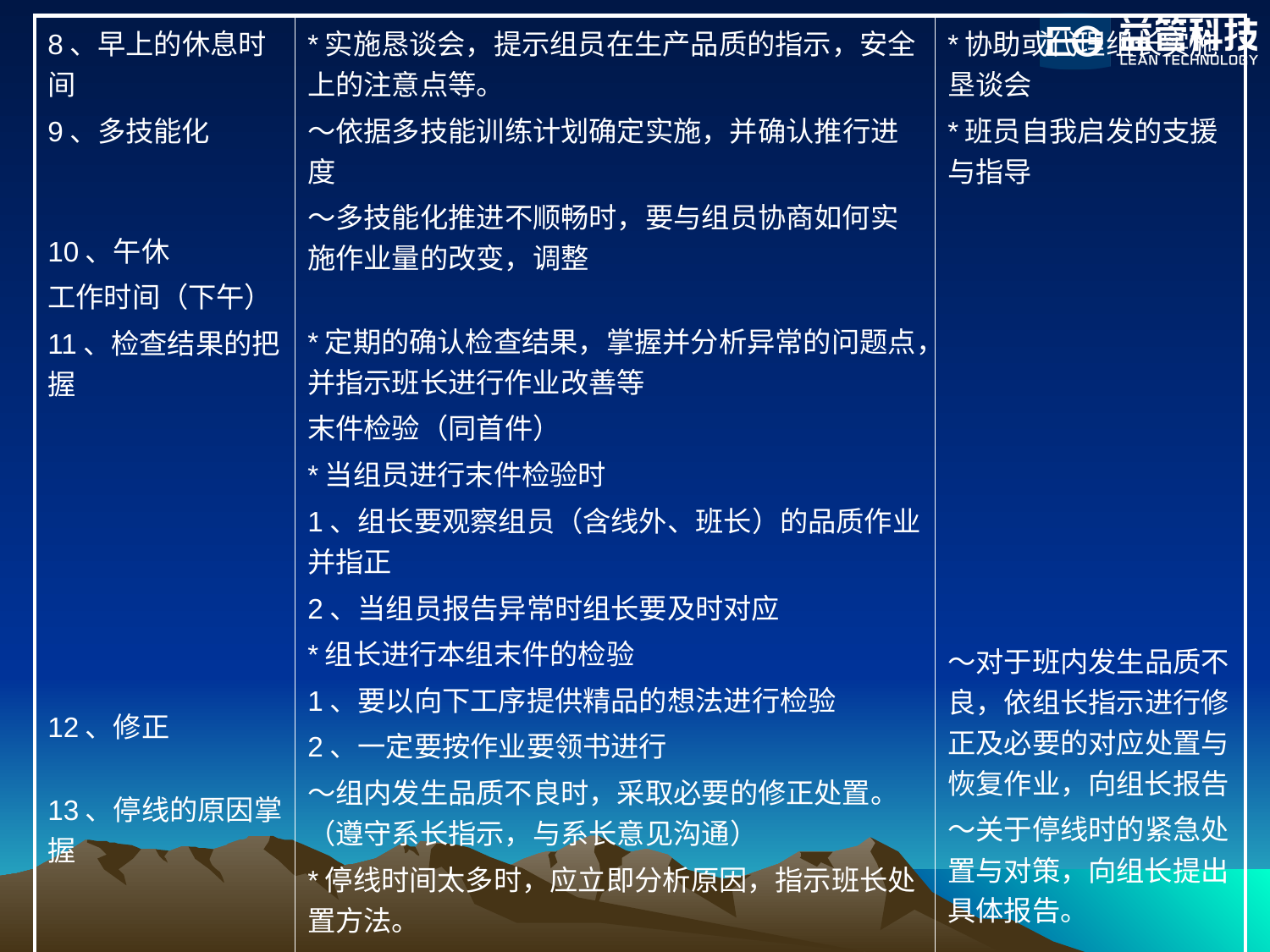

| 8、早上的休息时间 9、多技能化 10、午休 工作时间（下午） 11、检查结果的把握 12、修正 13、停线的原因掌握 | \*实施恳谈会，提示组员在生产品质的指示，安全上的注意点等。 ～依据多技能训练计划确定实施，并确认推行进度 ～多技能化推进不顺畅时，要与组员协商如何实施作业量的改变，调整 \*定期的确认检查结果，掌握并分析异常的问题点，并指示班长进行作业改善等 末件检验（同首件） \*当组员进行末件检验时 1、组长要观察组员（含线外、班长）的品质作业并指正 2、当组员报告异常时组长要及时对应 \*组长进行本组末件的检验 1、要以向下工序提供精品的想法进行检验 2、一定要按作业要领书进行 ～组内发生品质不良时，采取必要的修正处置。（遵守系长指示，与系长意见沟通） \*停线时间太多时，应立即分析原因，指示班长处置方法。 ～对于经常发生停线作业的想保全或技术员提出调查，分析与对策的意见 | \*协助或代理组长实施垦谈会 \*班员自我启发的支援与指导 ～对于班内发生品质不良，依组长指示进行修正及必要的对应处置与恢复作业，向组长报告 ～关于停线时的紧急处置与对策，向组长提出具体报告。 |
| --- | --- | --- |